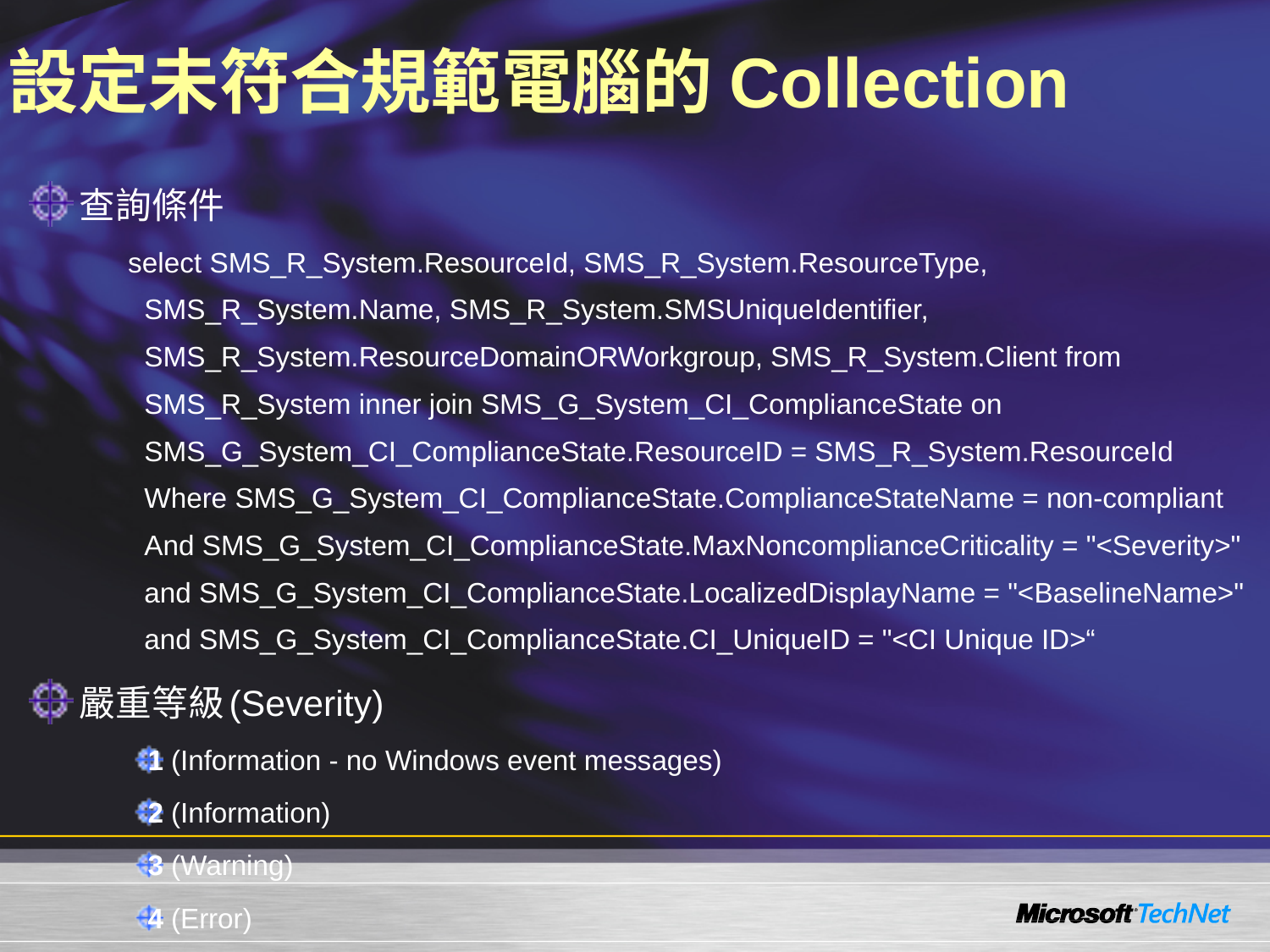

# 設定未符合規範電腦的Collection
查詢條件
select SMS_R_System.ResourceId, SMS_R_System.ResourceType, SMS_R_System.Name, SMS_R_System.SMSUniqueIdentifier, SMS_R_System.ResourceDomainORWorkgroup, SMS_R_System.Client from SMS_R_System inner join SMS_G_System_CI_ComplianceState on SMS_G_System_CI_ComplianceState.ResourceID = SMS_R_System.ResourceId Where SMS_G_System_CI_ComplianceState.ComplianceStateName = non-compliant And SMS_G_System_CI_ComplianceState.MaxNoncomplianceCriticality = "<Severity>" and SMS_G_System_CI_ComplianceState.LocalizedDisplayName = "<BaselineName>" and SMS_G_System_CI_ComplianceState.CI_UniqueID = "<CI Unique ID>“
嚴重等級(Severity)
1 (Information - no Windows event messages)
2 (Information)
3 (Warning)
4 (Error)